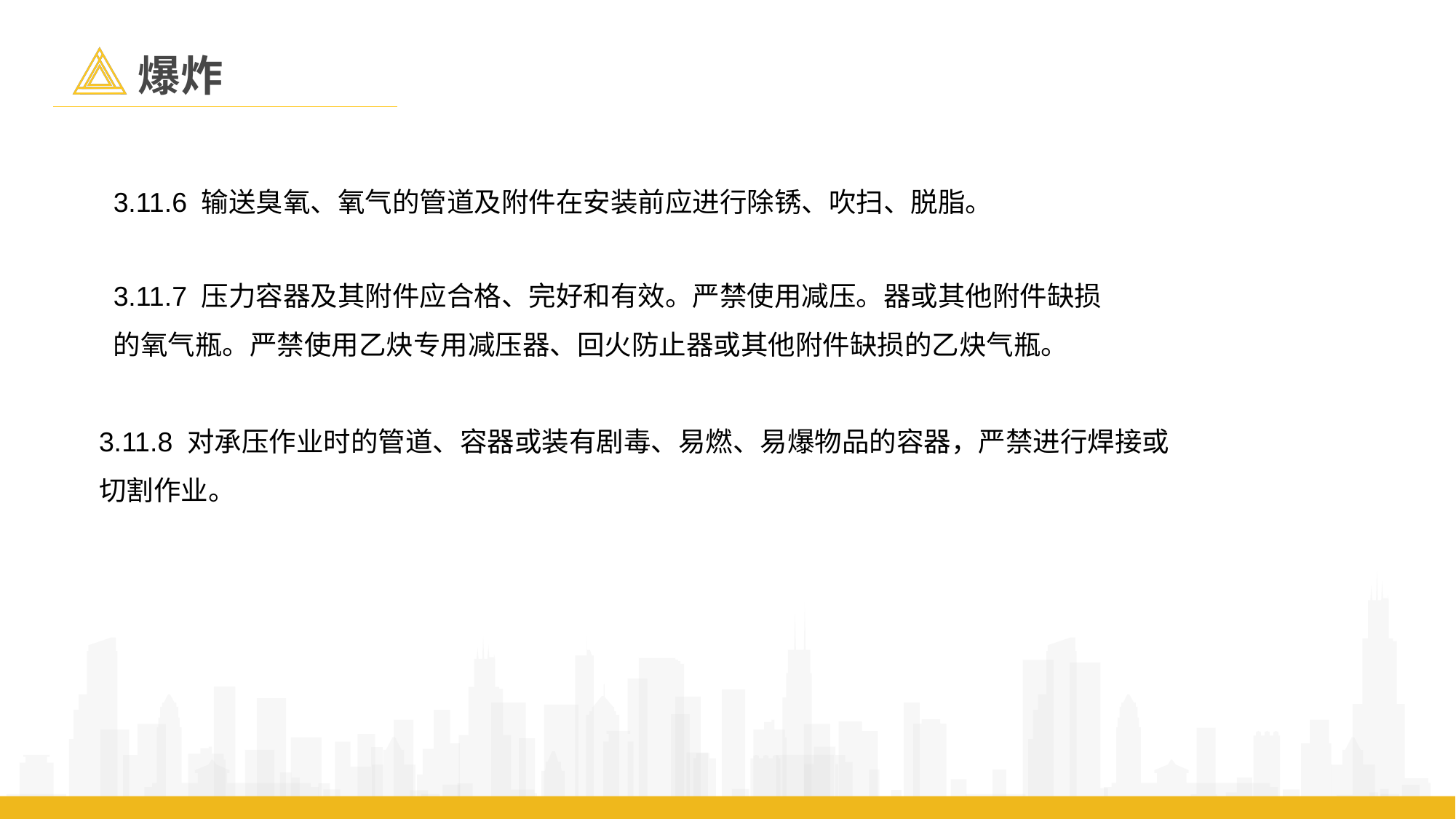

爆炸
3.11.6 输送臭氧、氧气的管道及附件在安装前应进行除锈、吹扫、脱脂。
3.11.7 压力容器及其附件应合格、完好和有效。严禁使用减压。器或其他附件缺损的氧气瓶。严禁使用乙炔专用减压器、回火防止器或其他附件缺损的乙炔气瓶。
3.11.8 对承压作业时的管道、容器或装有剧毒、易燃、易爆物品的容器，严禁进行焊接或切割作业。